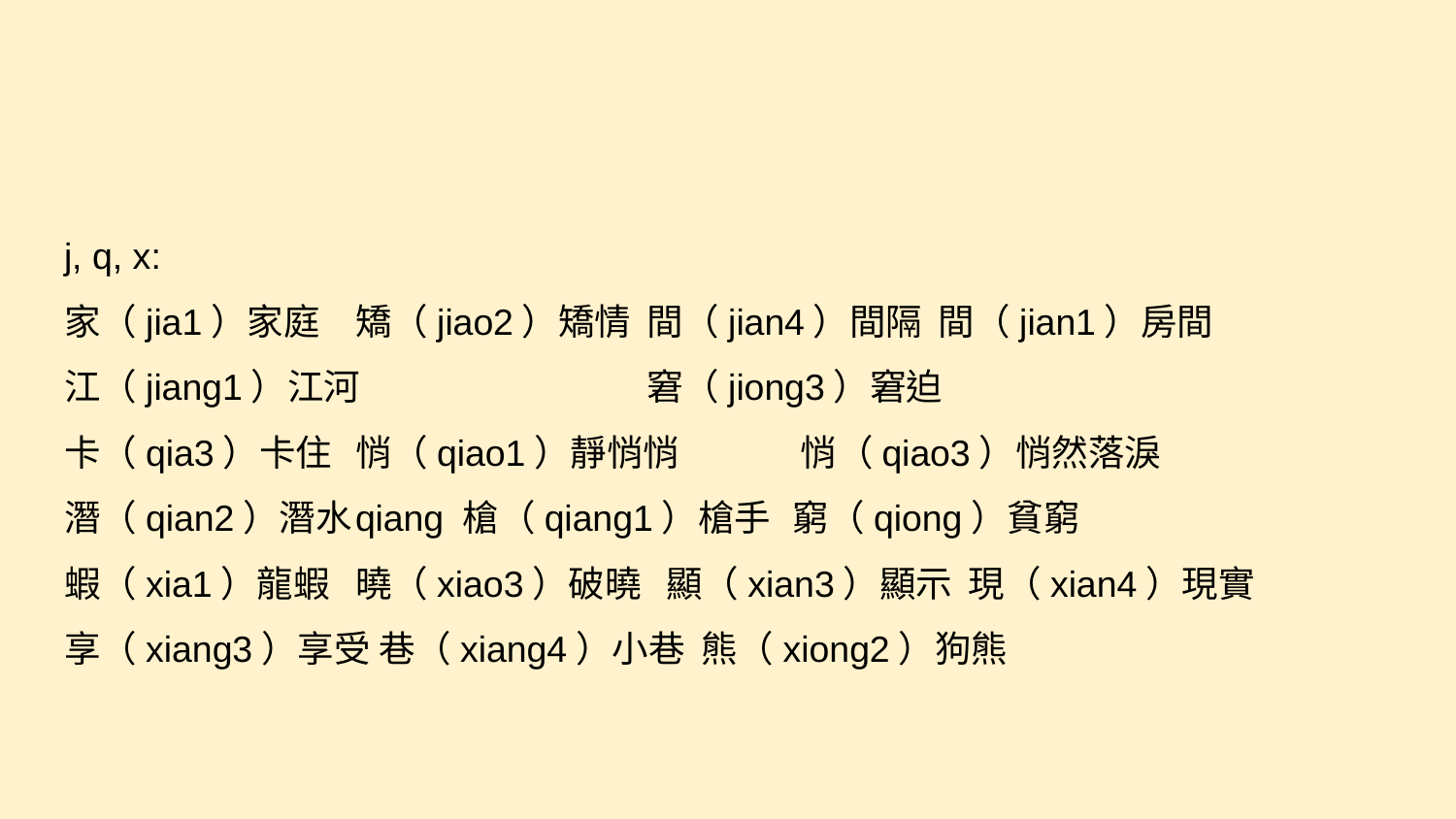

j, q, x:
家（jia1）家庭	矯（jiao2）矯情	間（jian4）間隔	間（jian1）房間
江（jiang1）江河		窘（jiong3）窘迫
卡（qia3）卡住	悄（qiao1）靜悄悄	 悄（qiao3）悄然落淚
潛（qian2）潛水	qiang 槍（qiang1）槍手	窮（qiong）貧窮
蝦（xia1）龍蝦	曉（xiao3）破曉   顯（xian3）顯示  現（xian4）現實
享（xiang3）享受 巷（xiang4）小巷  熊（xiong2）狗熊